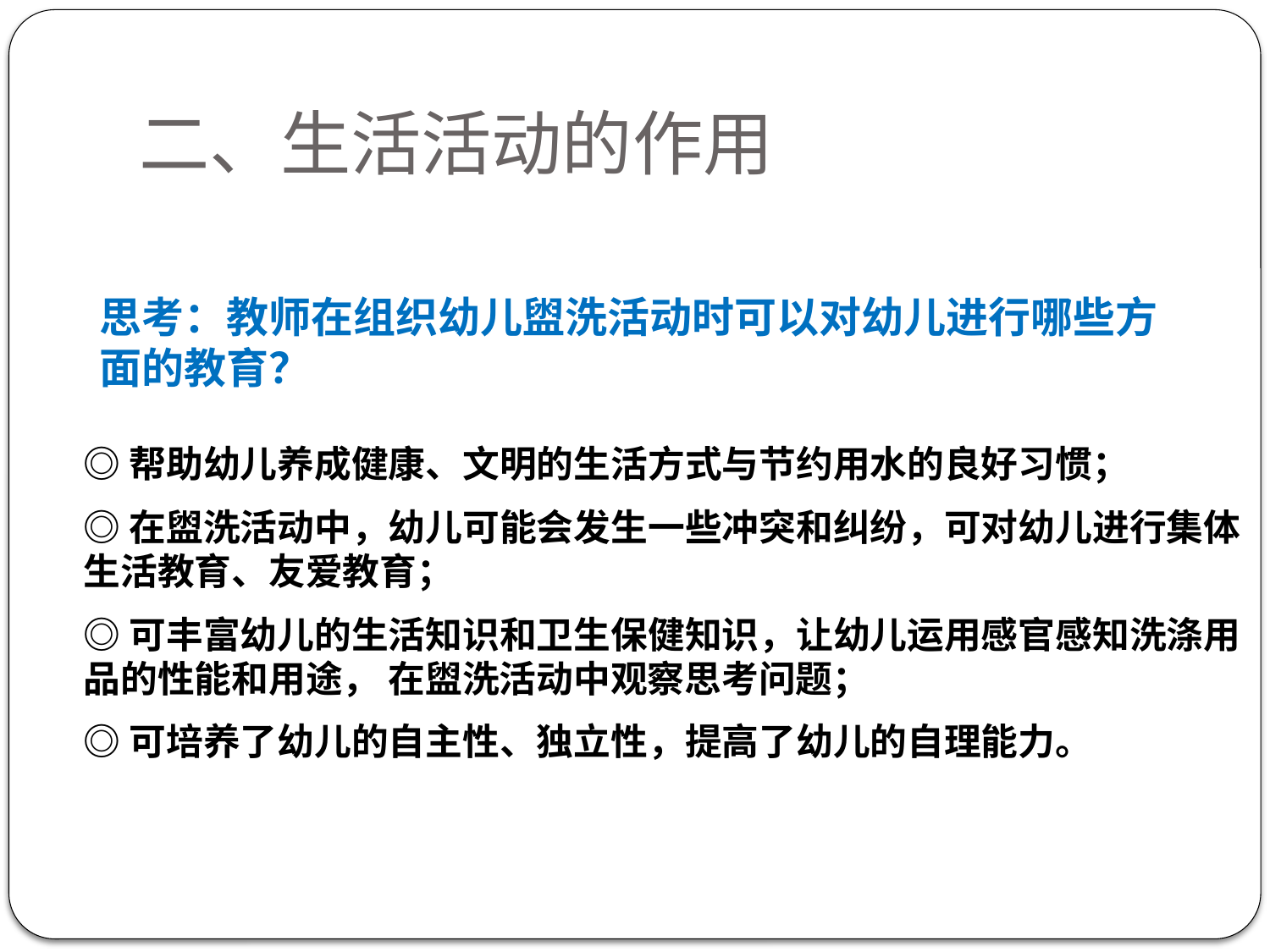

# 二、生活活动的作用
思考：教师在组织幼儿盥洗活动时可以对幼儿进行哪些方面的教育？
◎帮助幼儿养成健康、文明的生活方式与节约用水的良好习惯；
◎在盥洗活动中，幼儿可能会发生一些冲突和纠纷，可对幼儿进行集体生活教育、友爱教育；
◎可丰富幼儿的生活知识和卫生保健知识，让幼儿运用感官感知洗涤用品的性能和用途， 在盥洗活动中观察思考问题；
◎可培养了幼儿的自主性、独立性，提高了幼儿的自理能力。